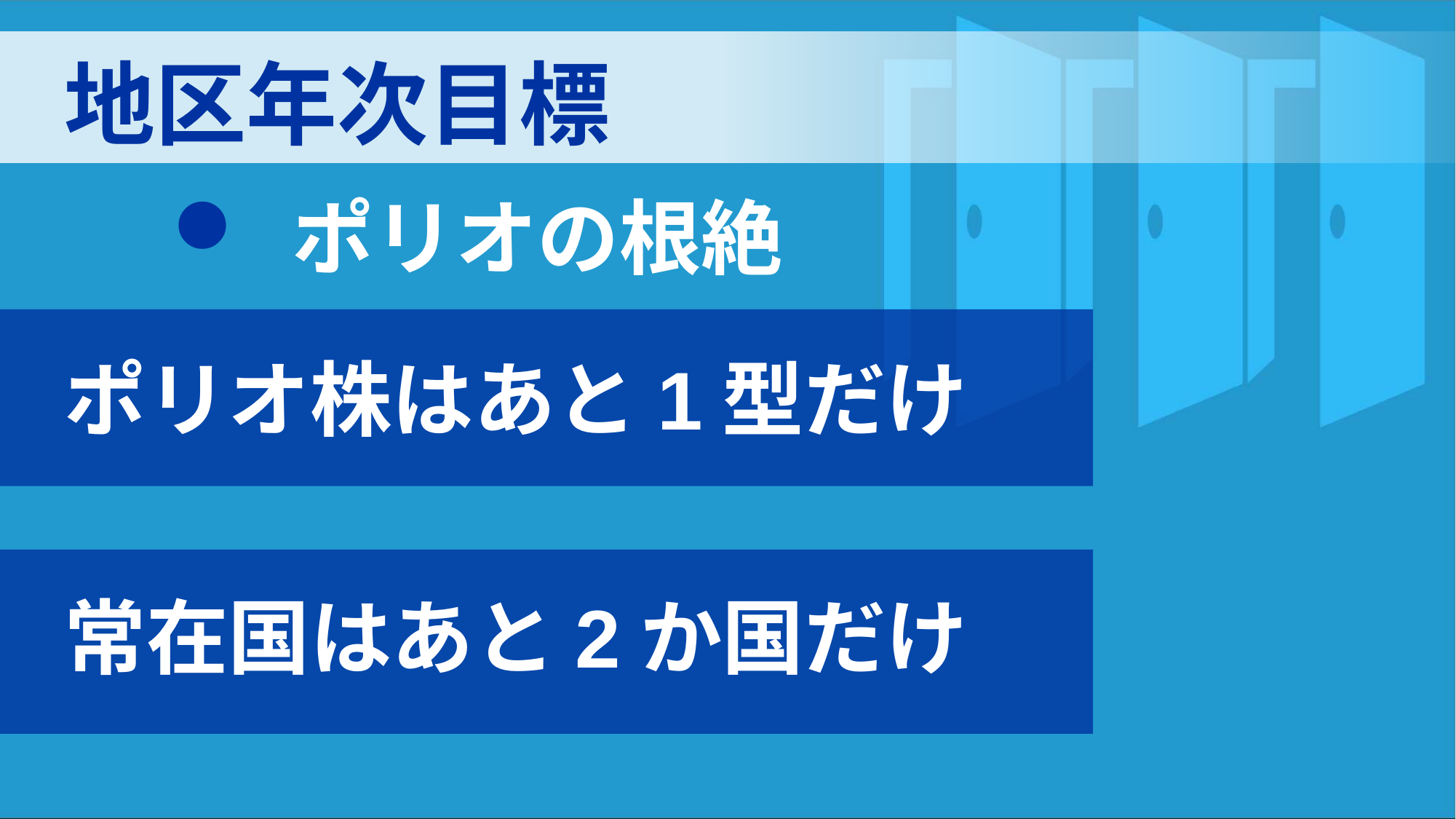

地区年次目標
 ポリオの根絶
 会員基盤の強化
 ポリオ撲滅
 ロータリー財団への寄付推進
 米山記念奨学会への寄付推進
 公共イメージの向上

ポリオ株はあと1型だけ

常在国はあと2か国だけ